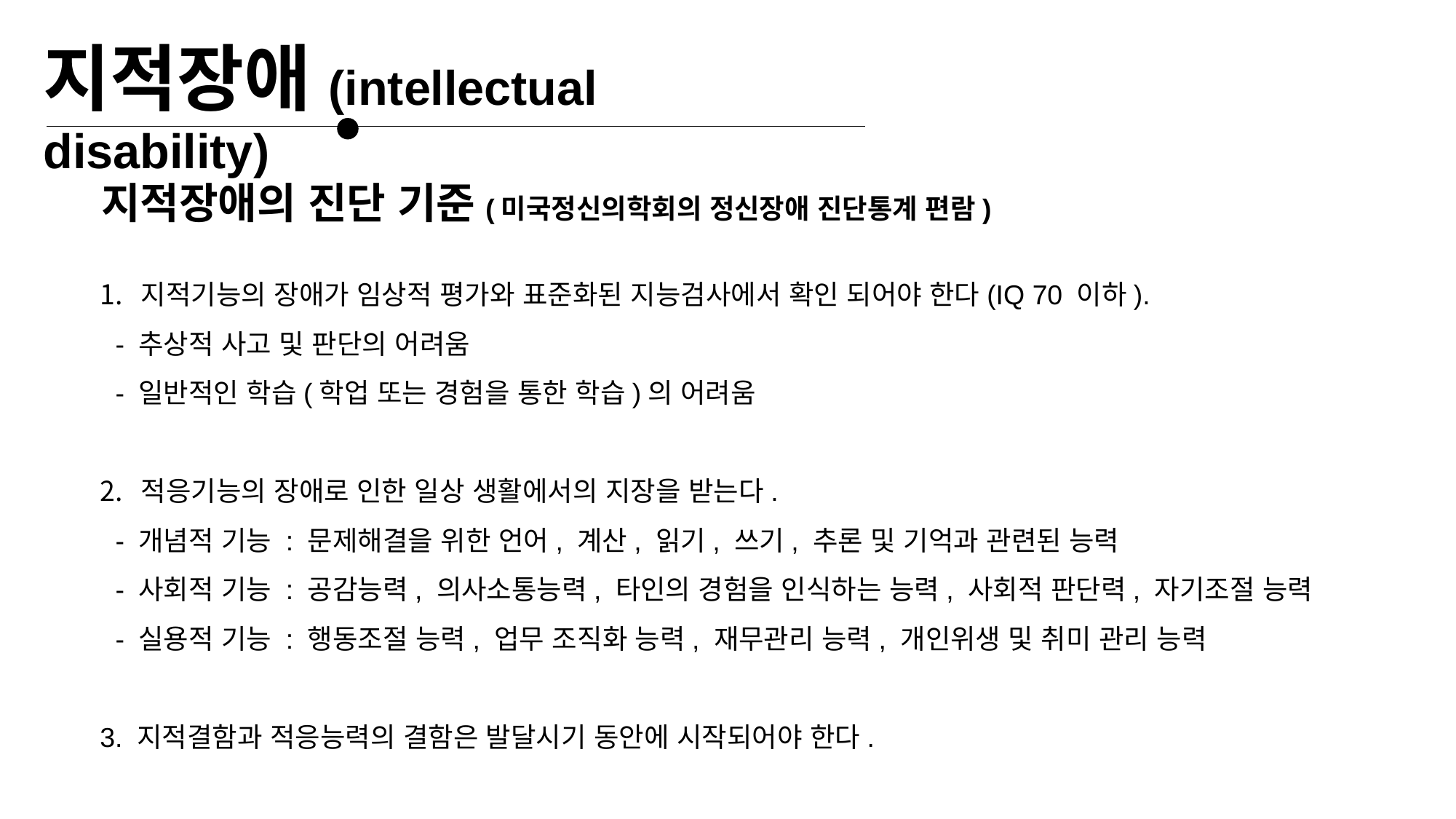

지적장애(intellectual disability)

지적장애의 진단 기준(미국정신의학회의 정신장애 진단통계 편람)
지적기능의 장애가 임상적 평가와 표준화된 지능검사에서 확인 되어야 한다(IQ 70 이하).
  - 추상적 사고 및 판단의 어려움
  - 일반적인 학습(학업 또는 경험을 통한 학습)의 어려움

적응기능의 장애로 인한 일상 생활에서의 지장을 받는다.
  - 개념적 기능 : 문제해결을 위한 언어, 계산, 읽기, 쓰기, 추론 및 기억과 관련된 능력
  - 사회적 기능 : 공감능력, 의사소통능력, 타인의 경험을 인식하는 능력, 사회적 판단력, 자기조절 능력
  - 실용적 기능 : 행동조절 능력, 업무 조직화 능력, 재무관리 능력, 개인위생 및 취미 관리 능력

3. 지적결함과 적응능력의 결함은 발달시기 동안에 시작되어야 한다.